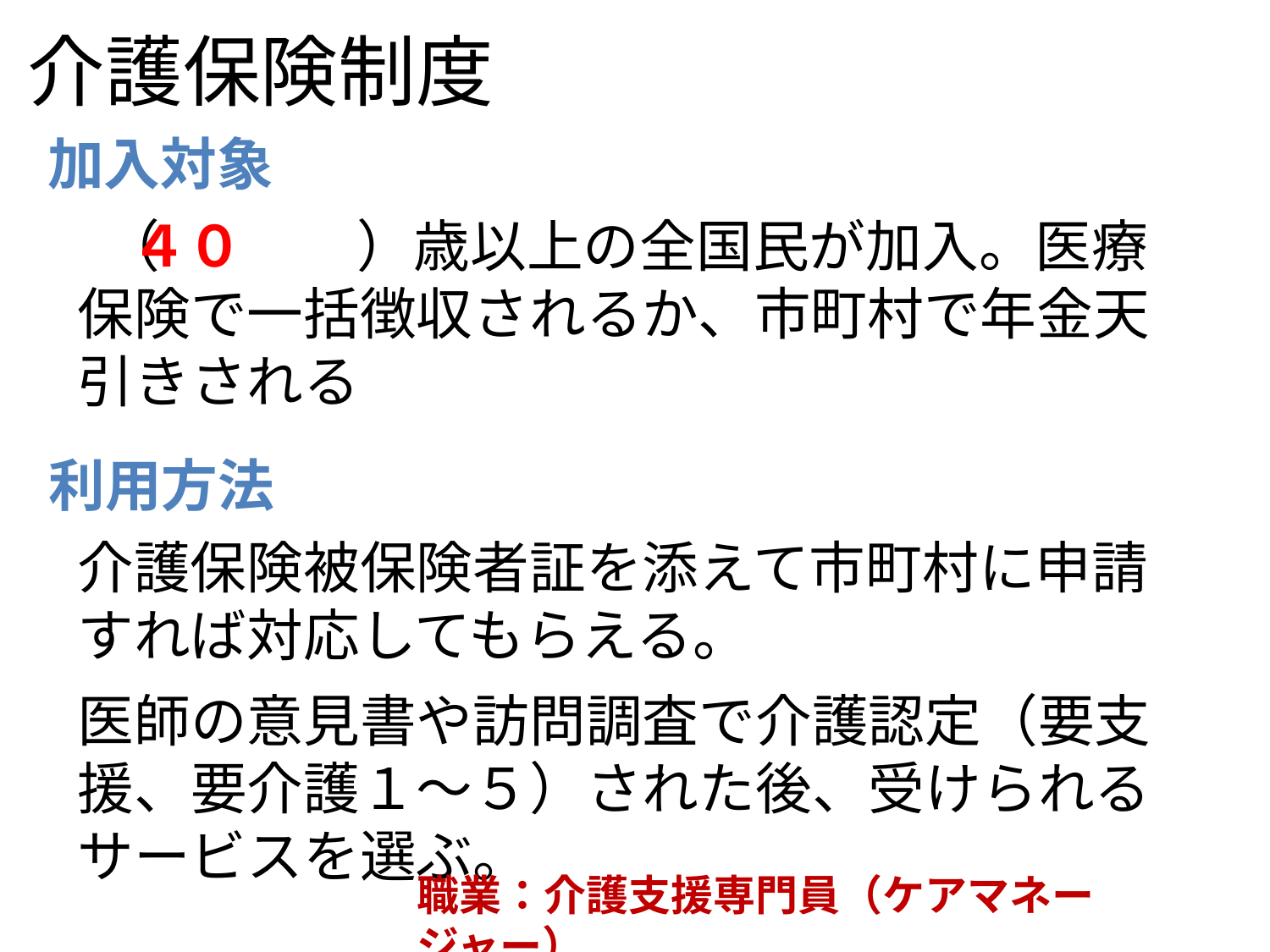

# 介護保険制度
加入対象
 （　40　）歳以上の全国民が加入。医療保険で一括徴収されるか、市町村で年金天引きされる
４０
利用方法
介護保険被保険者証を添えて市町村に申請すれば対応してもらえる。
医師の意見書や訪問調査で介護認定（要支援、要介護１～５）された後、受けられるサービスを選ぶ。
職業：介護支援専門員（ケアマネージャー）